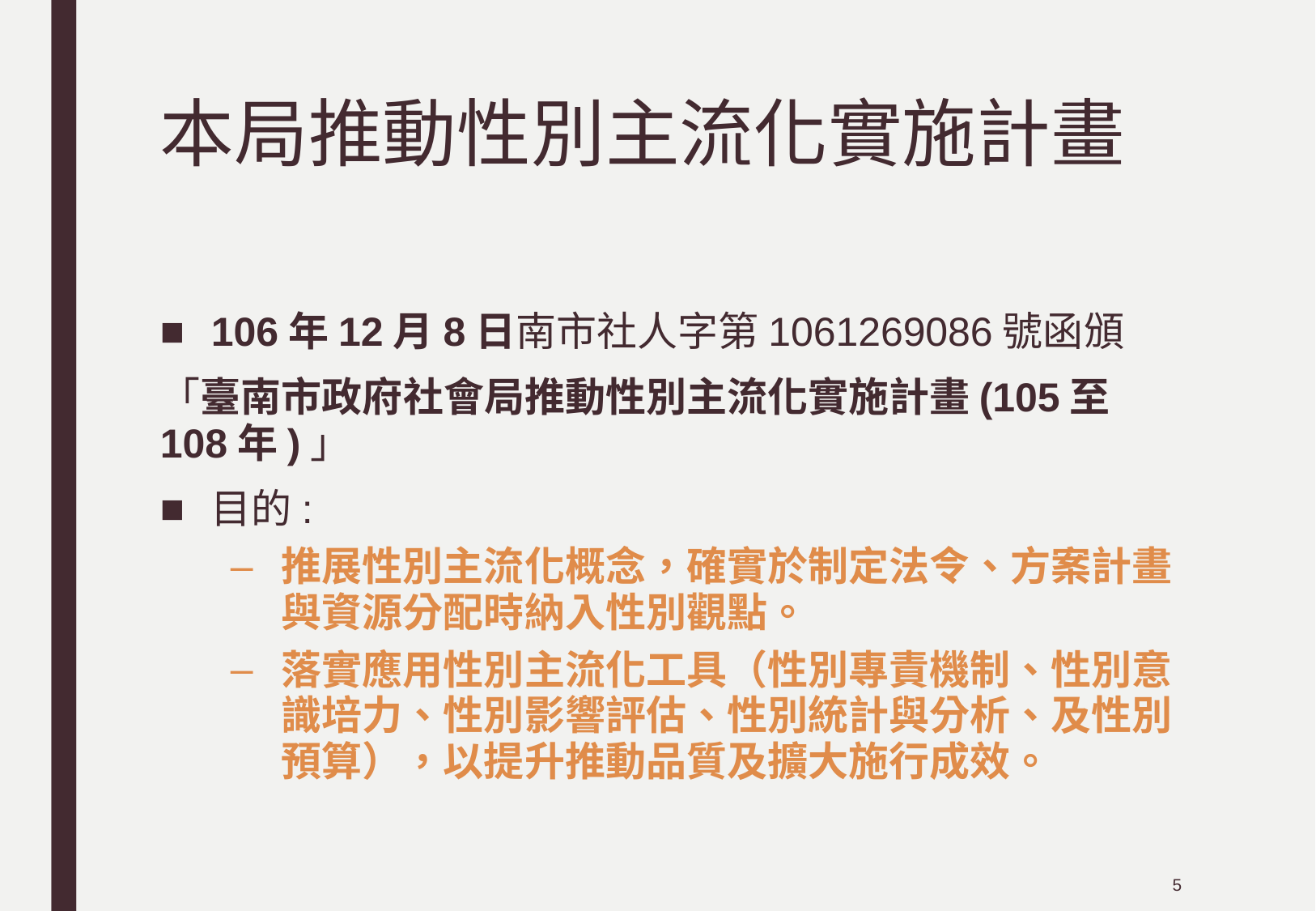

# 本局推動性別主流化實施計畫
106年12月8日南市社人字第1061269086號函頒
「臺南市政府社會局推動性別主流化實施計畫(105至108年)」
目的:
推展性別主流化概念，確實於制定法令、方案計畫與資源分配時納入性別觀點。
落實應用性別主流化工具（性別專責機制、性別意識培力、性別影響評估、性別統計與分析、及性別預算），以提升推動品質及擴大施行成效。

5